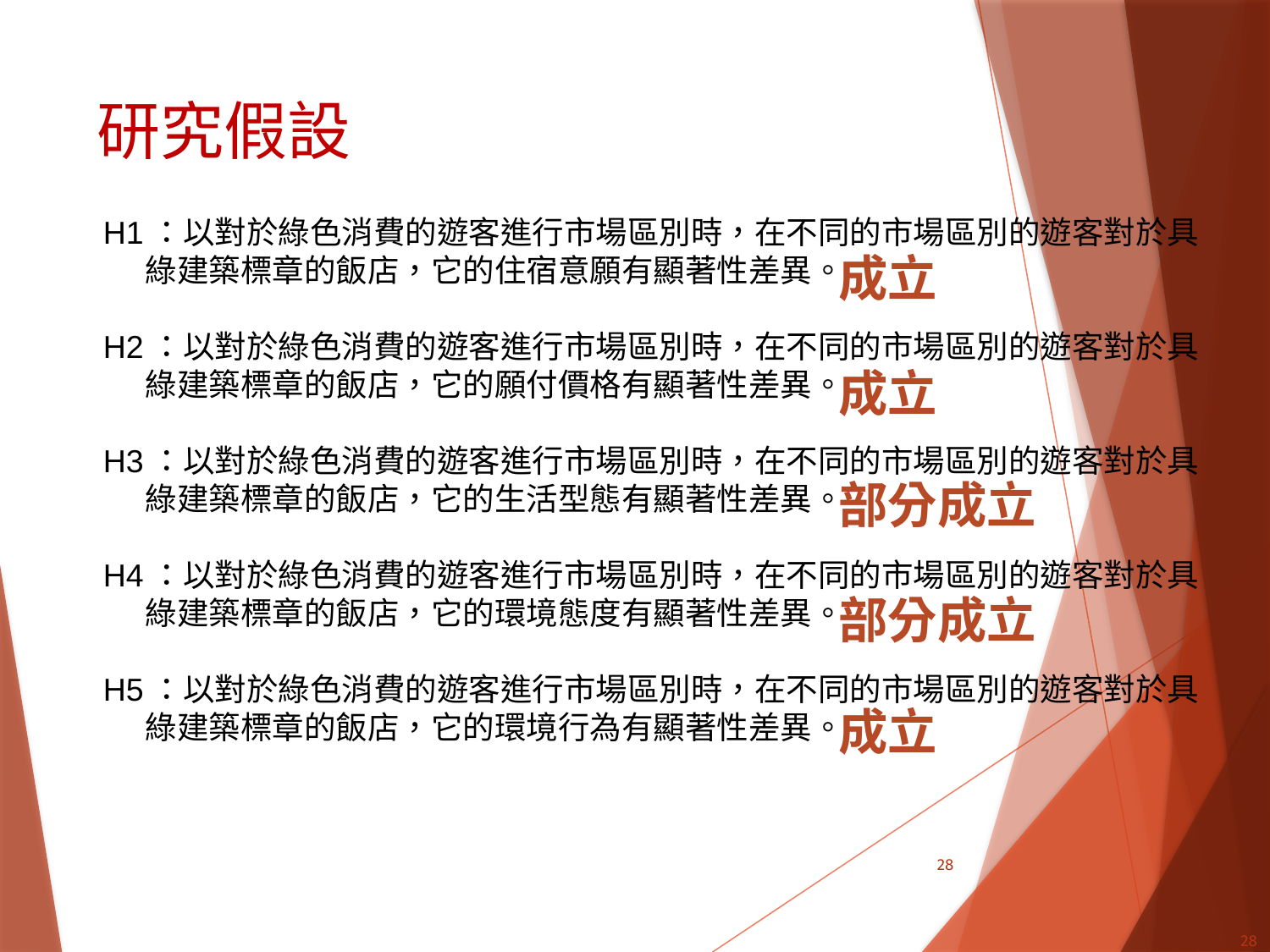

研究假設
H1：以對於綠色消費的遊客進行市場區別時，在不同的市場區別的遊客對於具綠建築標章的飯店，它的住宿意願有顯著性差異。
H2：以對於綠色消費的遊客進行市場區別時，在不同的市場區別的遊客對於具綠建築標章的飯店，它的願付價格有顯著性差異。
H3：以對於綠色消費的遊客進行市場區別時，在不同的市場區別的遊客對於具綠建築標章的飯店，它的生活型態有顯著性差異。
H4：以對於綠色消費的遊客進行市場區別時，在不同的市場區別的遊客對於具綠建築標章的飯店，它的環境態度有顯著性差異。
H5：以對於綠色消費的遊客進行市場區別時，在不同的市場區別的遊客對於具綠建築標章的飯店，它的環境行為有顯著性差異。
成立
成立
部分成立
部分成立
成立
28
28